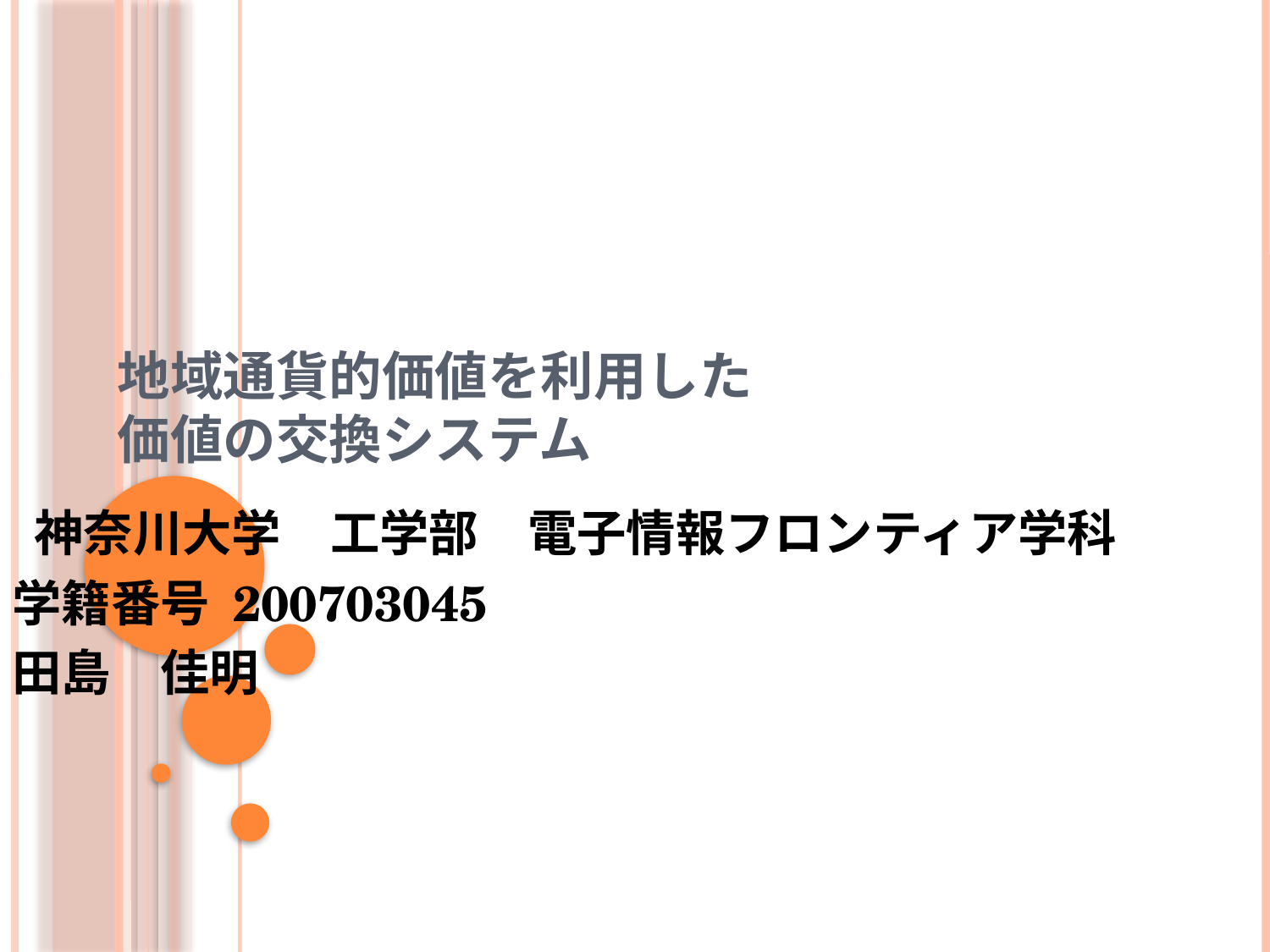

# 地域通貨的価値を利用した 価値の交換システム
  神奈川大学　工学部　電子情報フロンティア学科
学籍番号 200703045
田島　佳明